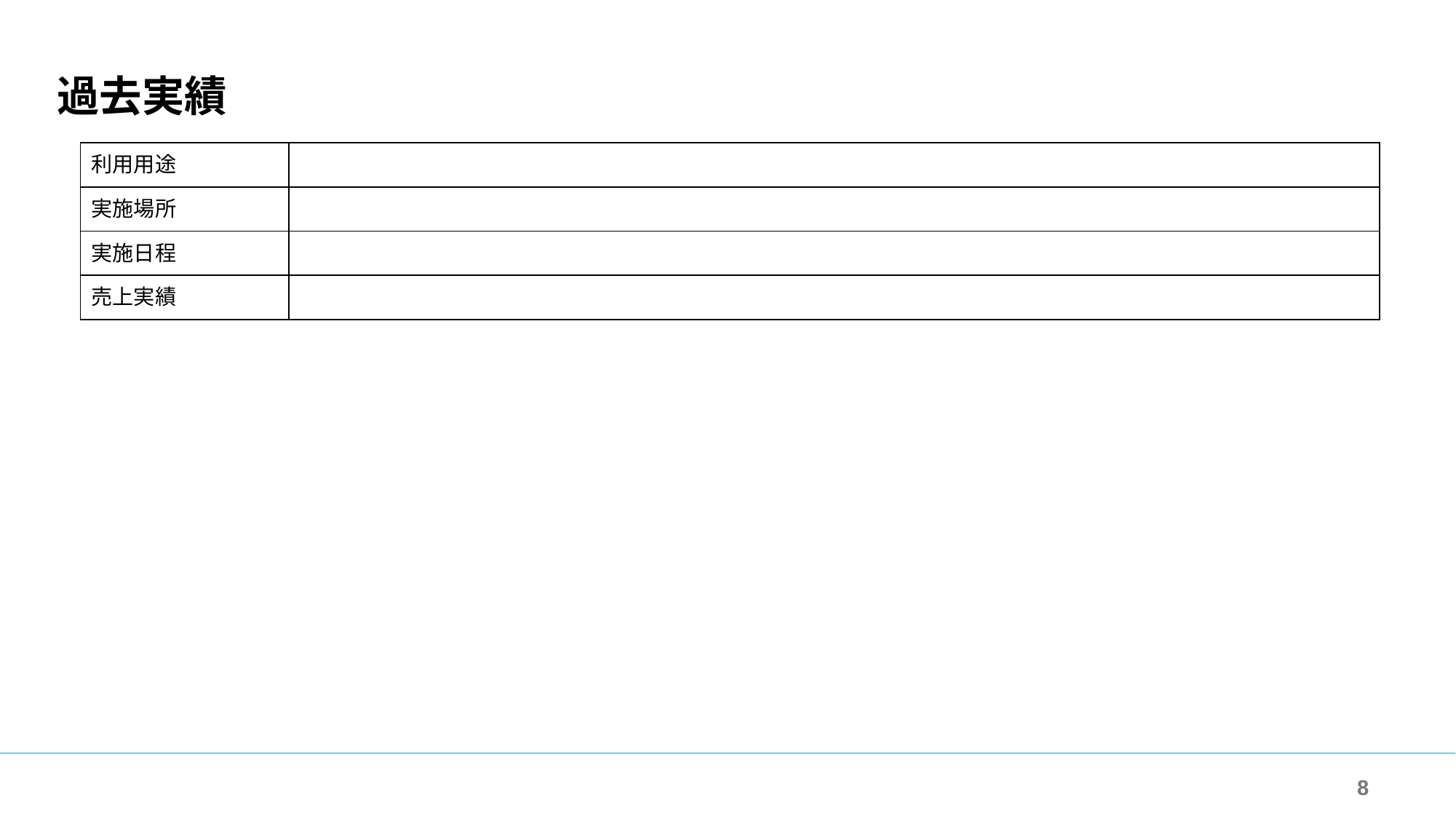

# 過去実績
| 利用用途 |  |
| --- | --- |
| 実施場所 |  |
| 実施日程 |  |
| 売上実績 |  |

8